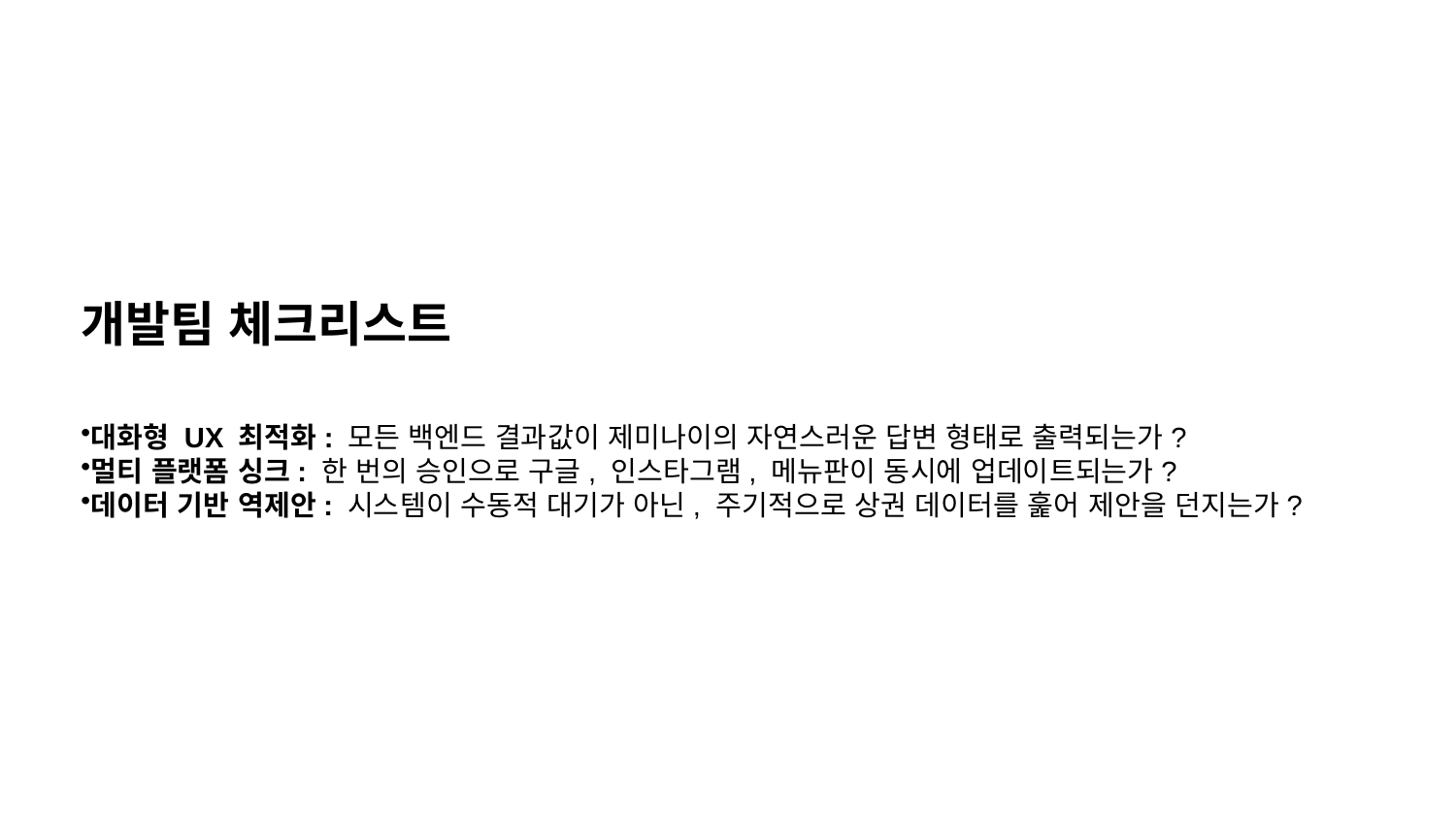

개발팀 체크리스트

대화형 UX 최적화: 모든 백엔드 결과값이 제미나이의 자연스러운 답변 형태로 출력되는가?
멀티 플랫폼 싱크: 한 번의 승인으로 구글, 인스타그램, 메뉴판이 동시에 업데이트되는가?
데이터 기반 역제안: 시스템이 수동적 대기가 아닌, 주기적으로 상권 데이터를 훑어 제안을 던지는가?